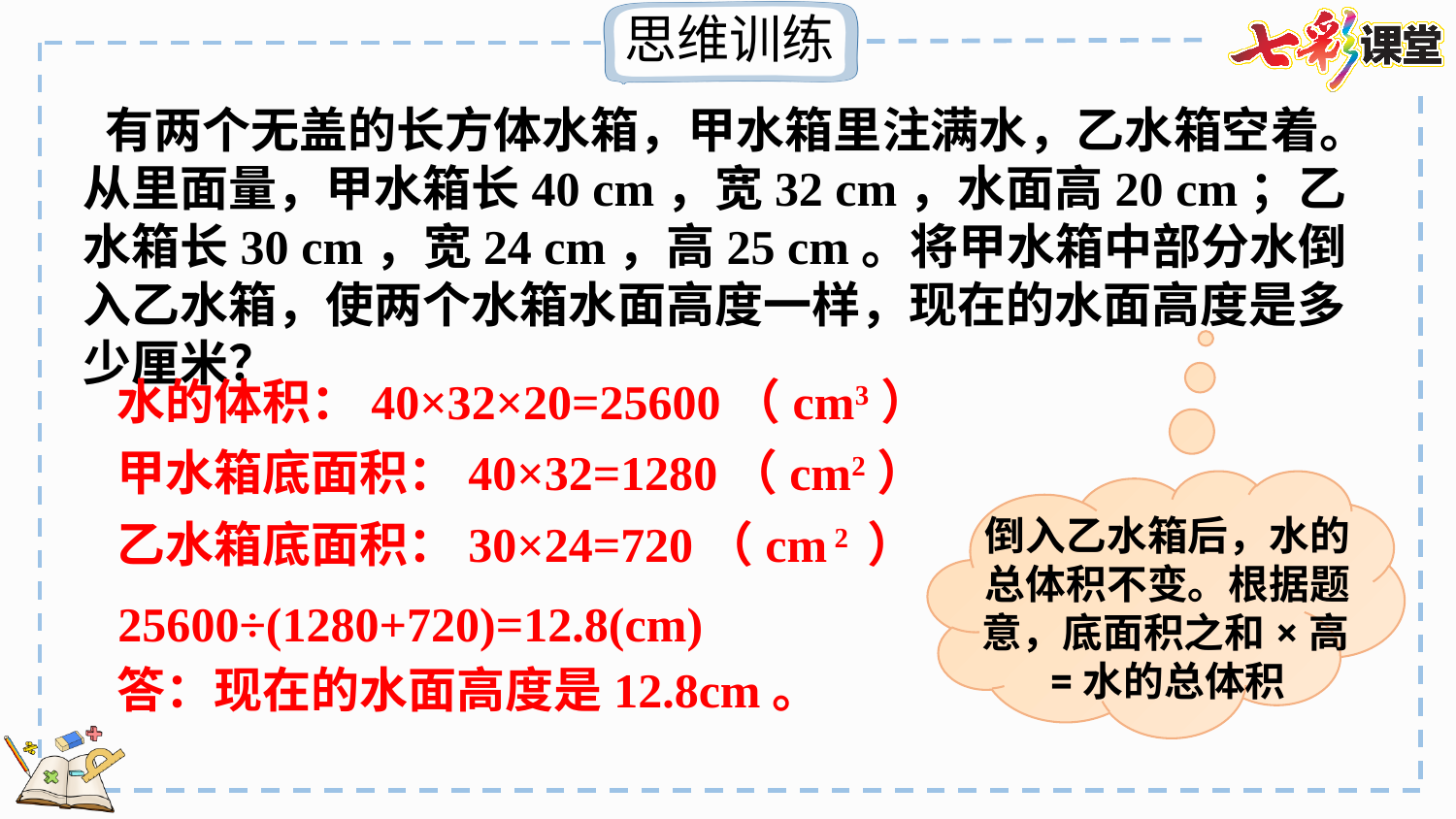

有两个无盖的长方体水箱，甲水箱里注满水，乙水箱空着。从里面量，甲水箱长40 cm，宽32 cm，水面高20 cm；乙水箱长30 cm，宽24 cm，高25 cm。将甲水箱中部分水倒入乙水箱，使两个水箱水面高度一样，现在的水面高度是多少厘米？
水的体积：40×32×20=25600（cm3）
甲水箱底面积：40×32=1280（cm2）

倒入乙水箱后，水的总体积不变。根据题意，底面积之和×高=水的总体积
乙水箱底面积：30×24=720（cm 2 ）
25600÷(1280+720)=12.8(cm)
答：现在的水面高度是12.8cm。